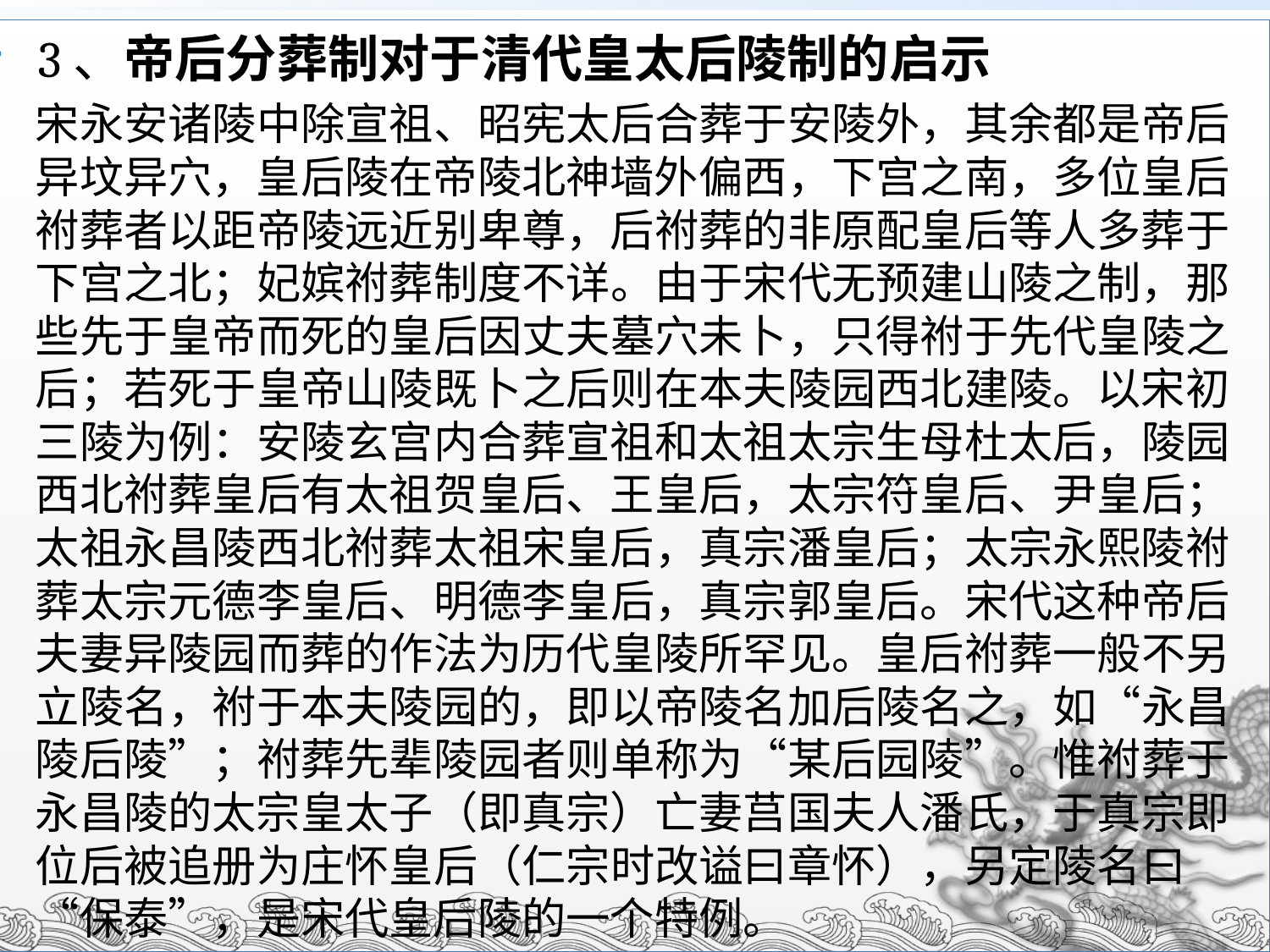

3、帝后分葬制对于清代皇太后陵制的启示
宋永安诸陵中除宣祖、昭宪太后合葬于安陵外，其余都是帝后异坟异穴，皇后陵在帝陵北神墙外偏西，下宫之南，多位皇后祔葬者以距帝陵远近别卑尊，后祔葬的非原配皇后等人多葬于下宫之北；妃嫔祔葬制度不详。由于宋代无预建山陵之制，那些先于皇帝而死的皇后因丈夫墓穴未卜，只得祔于先代皇陵之后；若死于皇帝山陵既卜之后则在本夫陵园西北建陵。以宋初三陵为例：安陵玄宫内合葬宣祖和太祖太宗生母杜太后，陵园西北祔葬皇后有太祖贺皇后、王皇后，太宗符皇后、尹皇后；太祖永昌陵西北祔葬太祖宋皇后，真宗潘皇后；太宗永熙陵祔葬太宗元德李皇后、明德李皇后，真宗郭皇后。宋代这种帝后夫妻异陵园而葬的作法为历代皇陵所罕见。皇后祔葬一般不另立陵名，祔于本夫陵园的，即以帝陵名加后陵名之，如“永昌陵后陵”；祔葬先辈陵园者则单称为“某后园陵”。惟祔葬于永昌陵的太宗皇太子（即真宗）亡妻莒国夫人潘氏，于真宗即位后被追册为庄怀皇后（仁宗时改谥曰章怀），另定陵名曰“保泰”，是宋代皇后陵的一个特例。